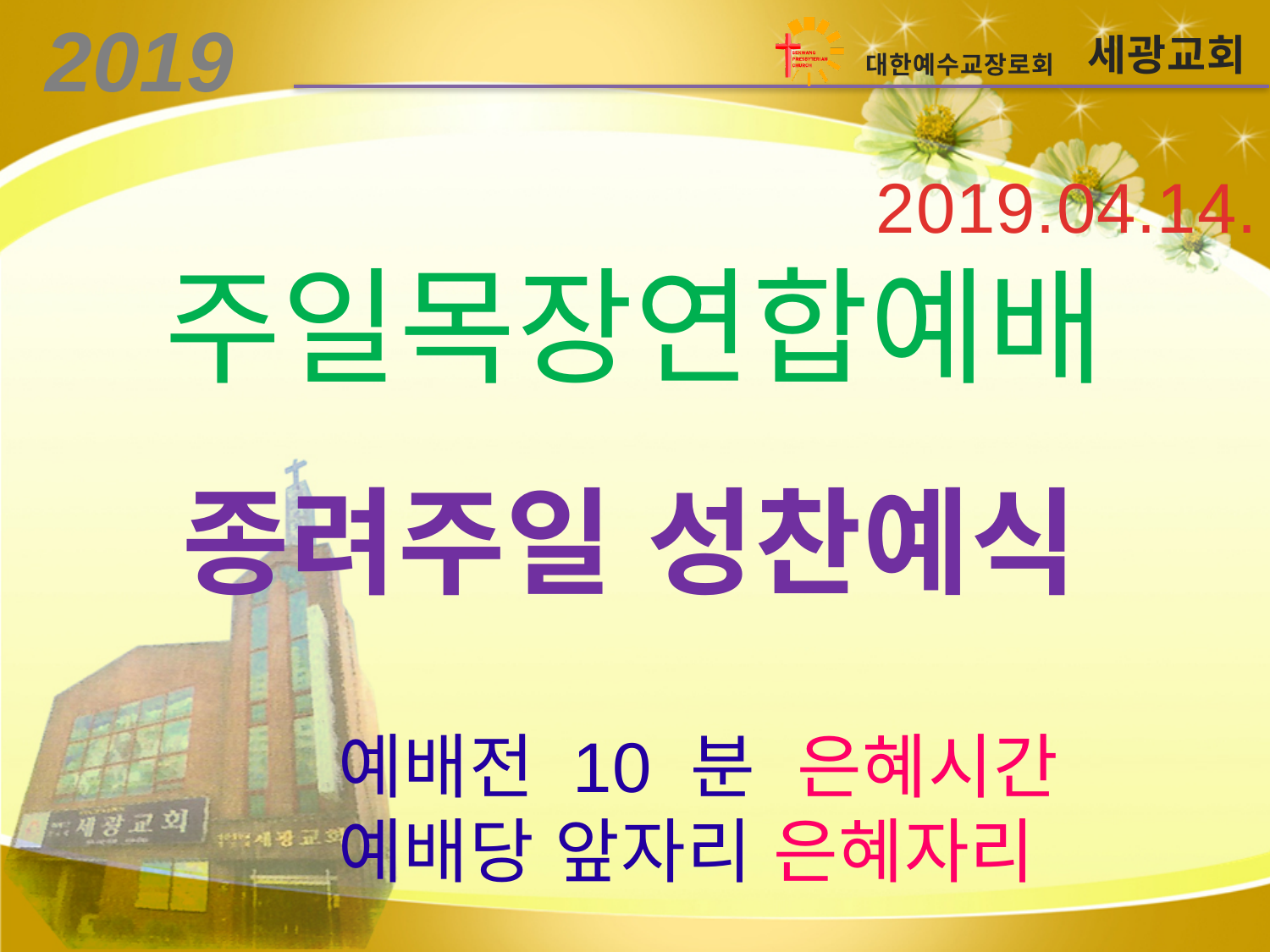

2019.04.14.
주일목장연합예배
종려주일 성찬예식
               예배전 10 분  은혜시간
               예배당 앞자리 은혜자리